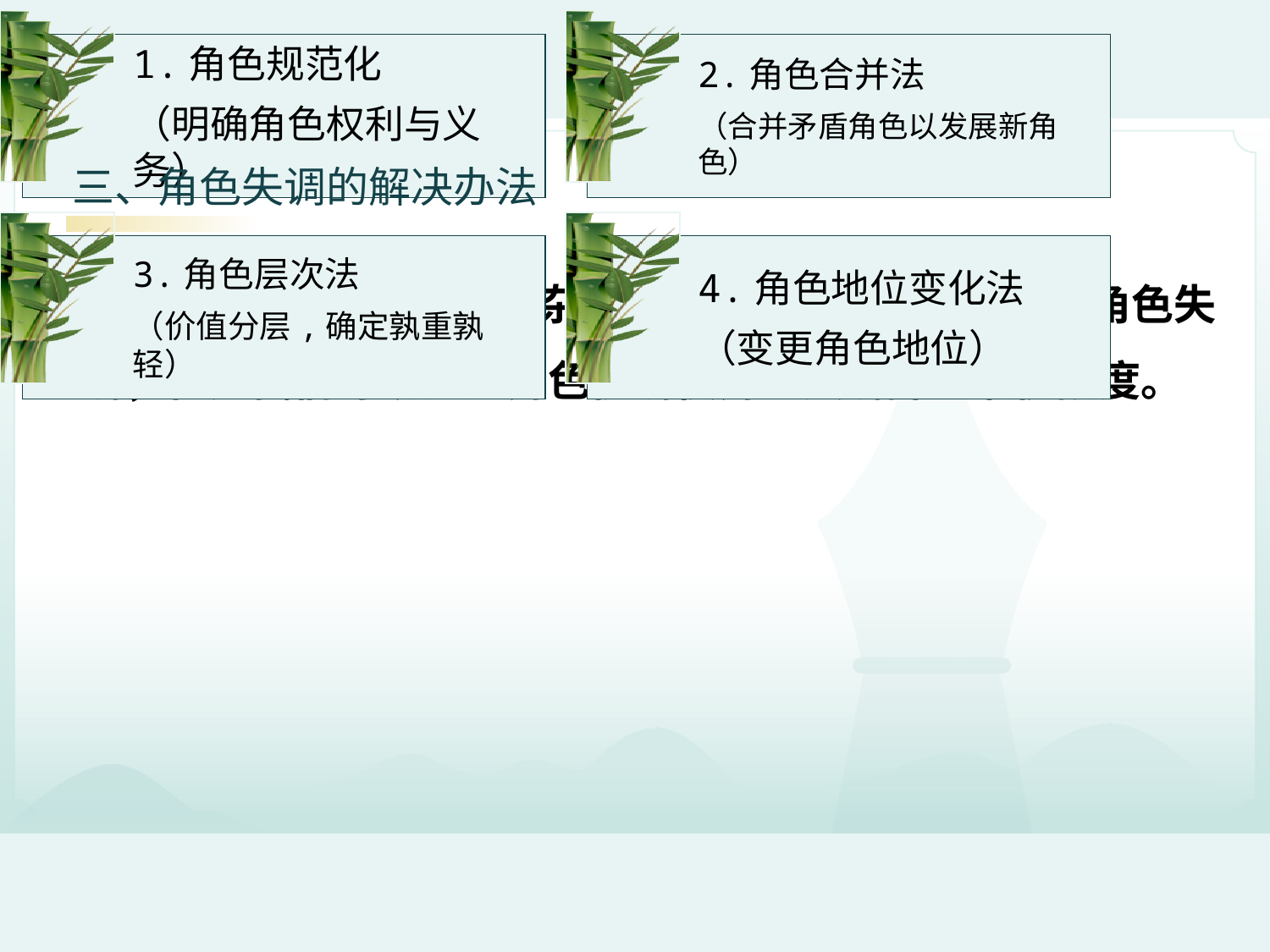

# 三、角色失调的解决办法
     社会生活的多重性和复杂性决定了我们不能完全消除角色失调，但是我们可以通过角色协调使角色失调降至最低限度。
1.角色规范化
（明确角色权利与义务）
2.角色合并法
（合并矛盾角色以发展新角色）
3.角色层次法
（价值分层,确定孰重孰轻）
4.角色地位变化法
（变更角色地位）